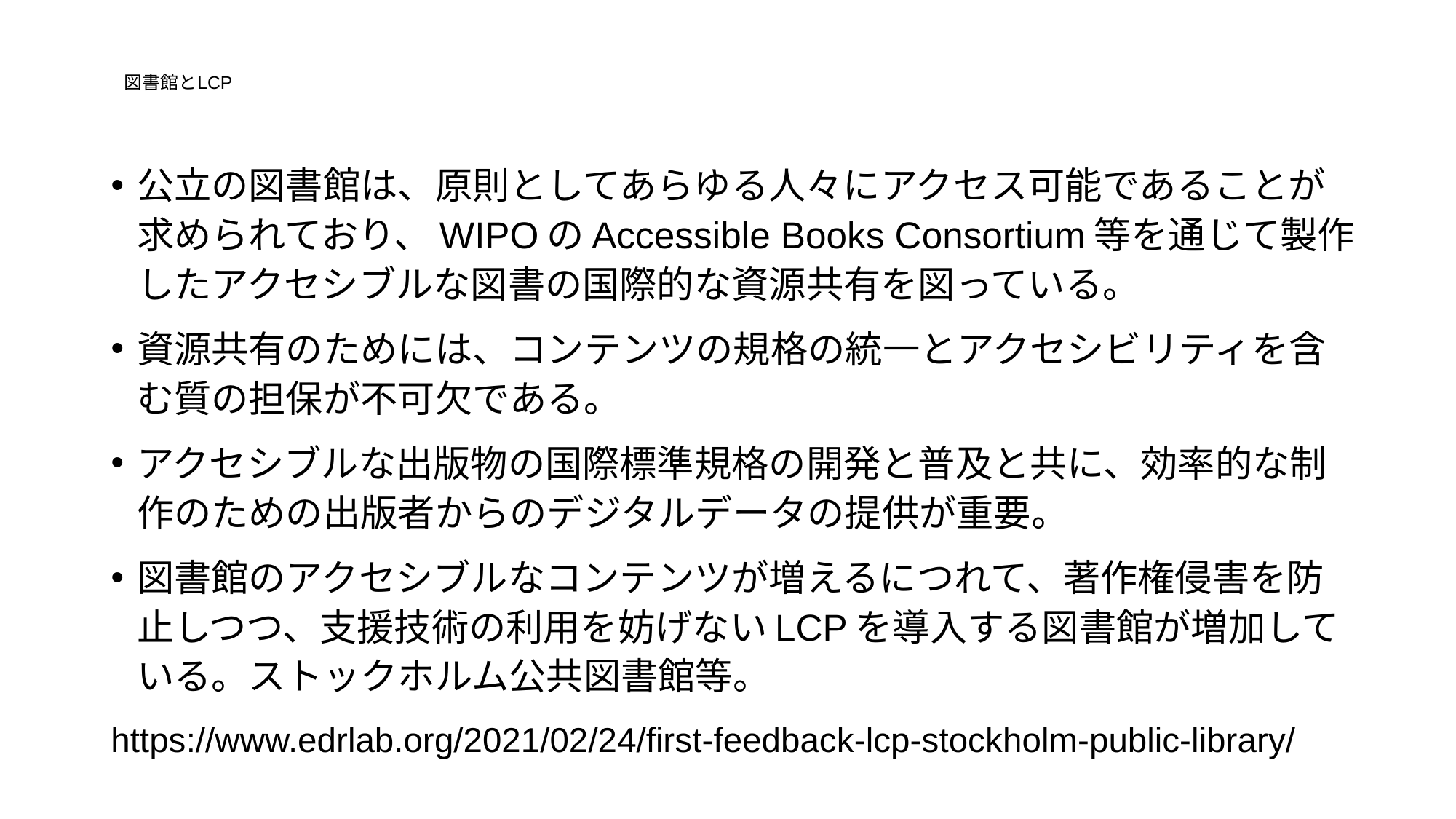

# 図書館とLCP
公立の図書館は、原則としてあらゆる人々にアクセス可能であることが求められており、WIPOのAccessible Books Consortium等を通じて製作したアクセシブルな図書の国際的な資源共有を図っている。
資源共有のためには、コンテンツの規格の統一とアクセシビリティを含む質の担保が不可欠である。
アクセシブルな出版物の国際標準規格の開発と普及と共に、効率的な制作のための出版者からのデジタルデータの提供が重要。
図書館のアクセシブルなコンテンツが増えるにつれて、著作権侵害を防止しつつ、支援技術の利用を妨げないLCPを導入する図書館が増加している。ストックホルム公共図書館等。
https://www.edrlab.org/2021/02/24/first-feedback-lcp-stockholm-public-library/